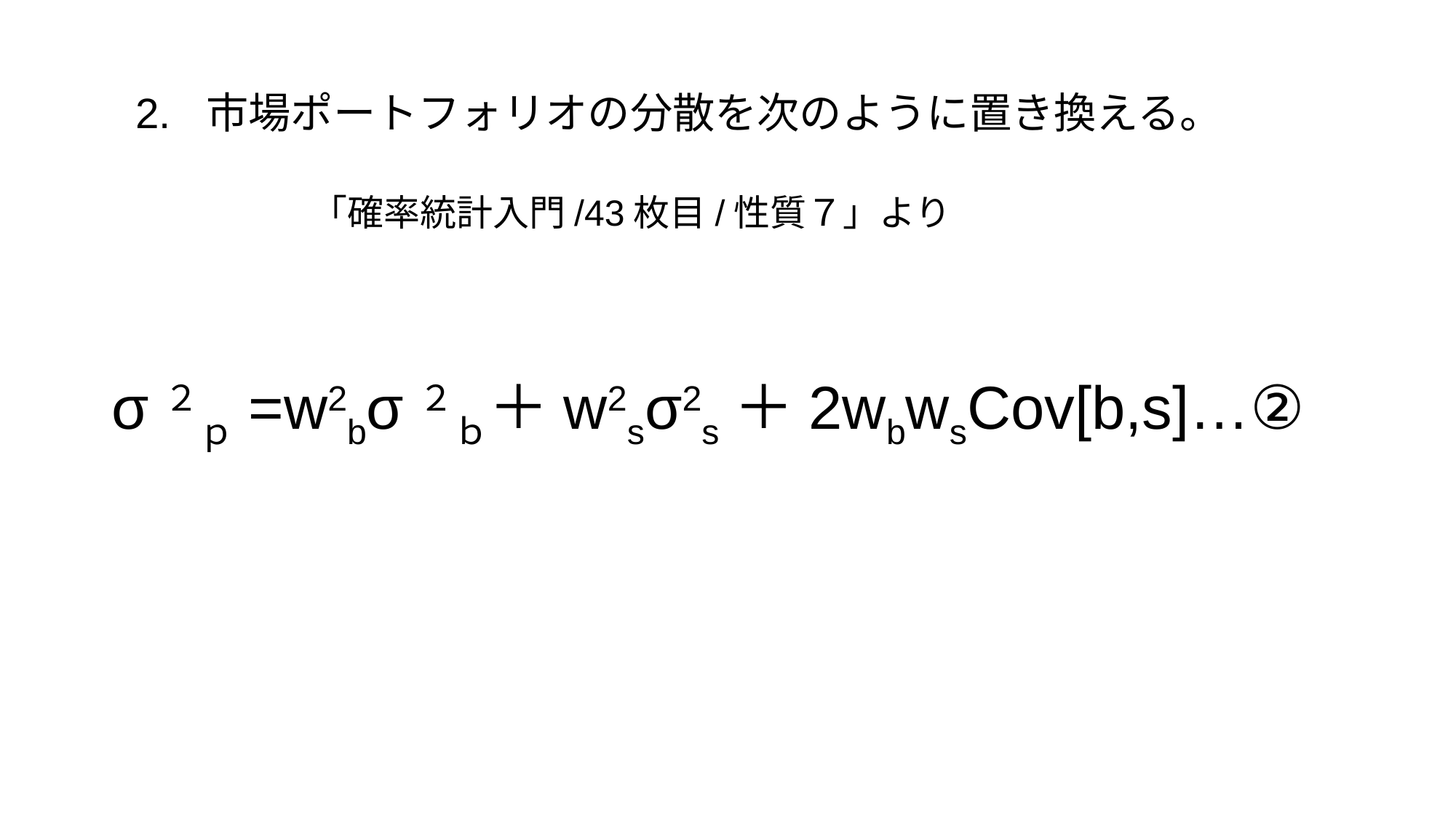

2.
市場ポートフォリオの分散を次のように置き換える。
「確率統計入門/43枚目/性質７」より
σ２ｐ=w2bσ２ｂ＋w2sσ2s＋2wbwsCov[b,s]…②